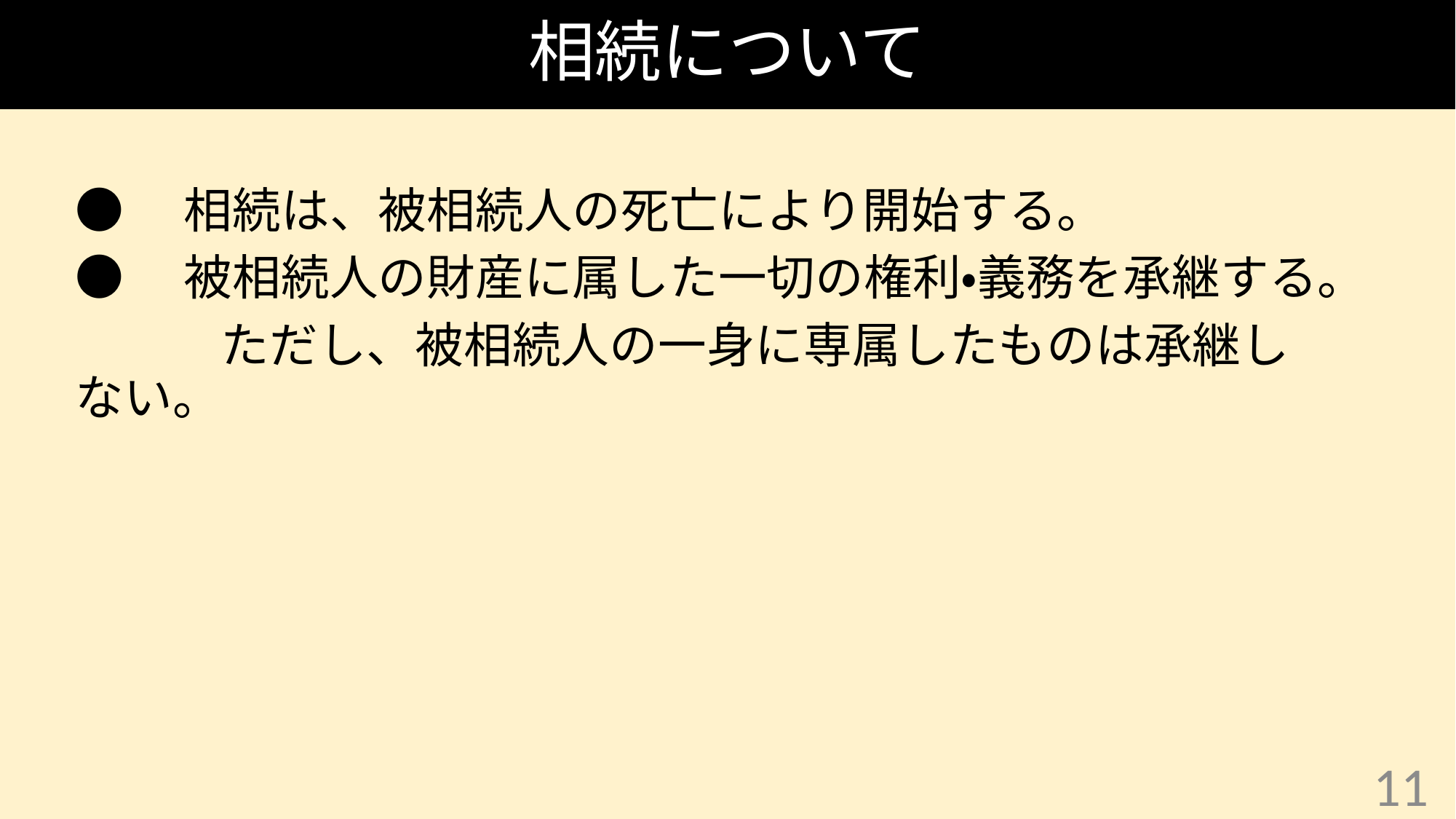

# 相続について
●　相続は、被相続人の死亡により開始する。
●　被相続人の財産に属した一切の権利・義務を承継する。
　　　ただし、被相続人の一身に専属したものは承継しない。
11